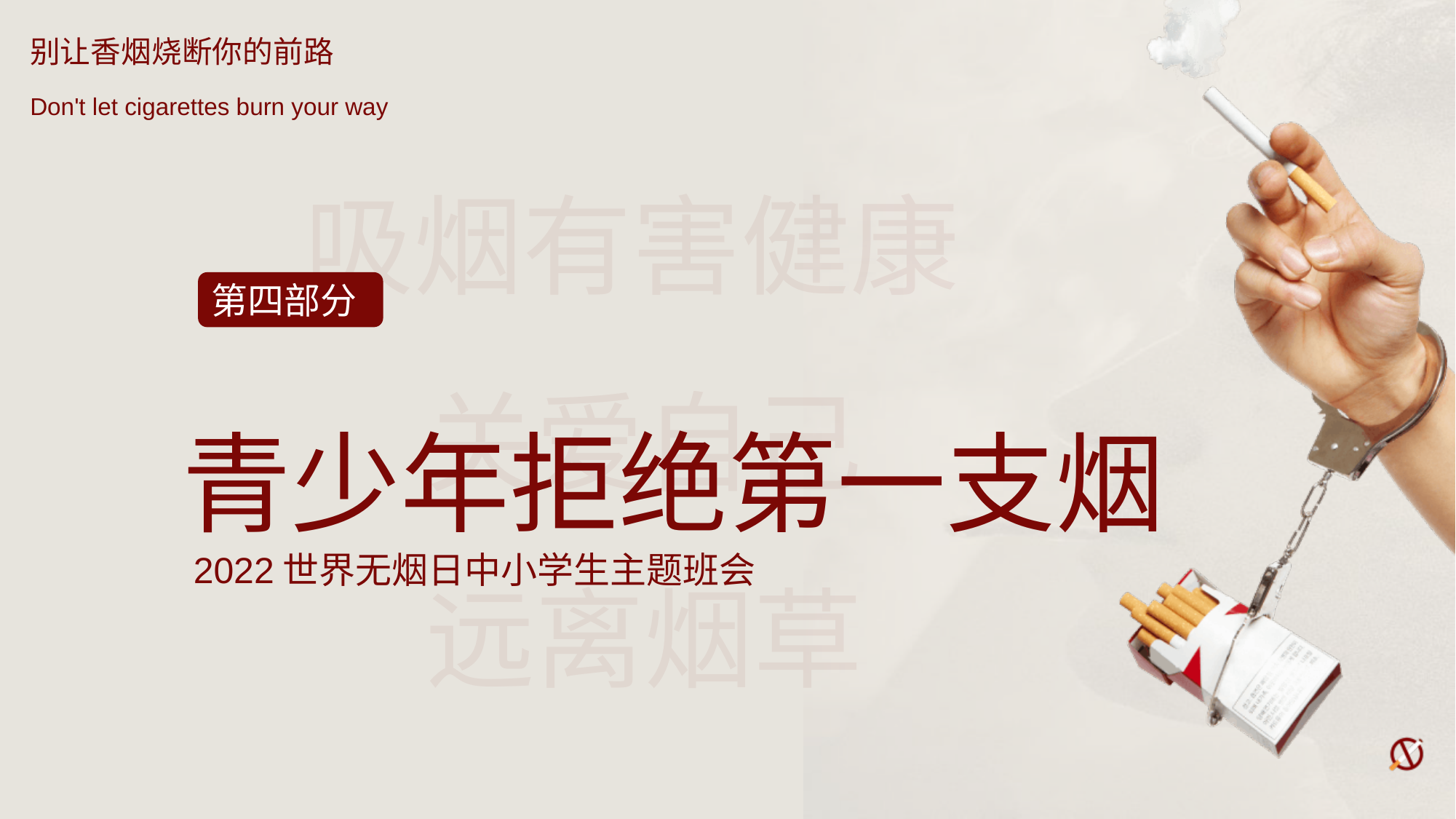

别让香烟烧断你的前路
Don't let cigarettes burn your way
第四部分
青少年拒绝第一支烟
2022世界无烟日中小学生主题班会